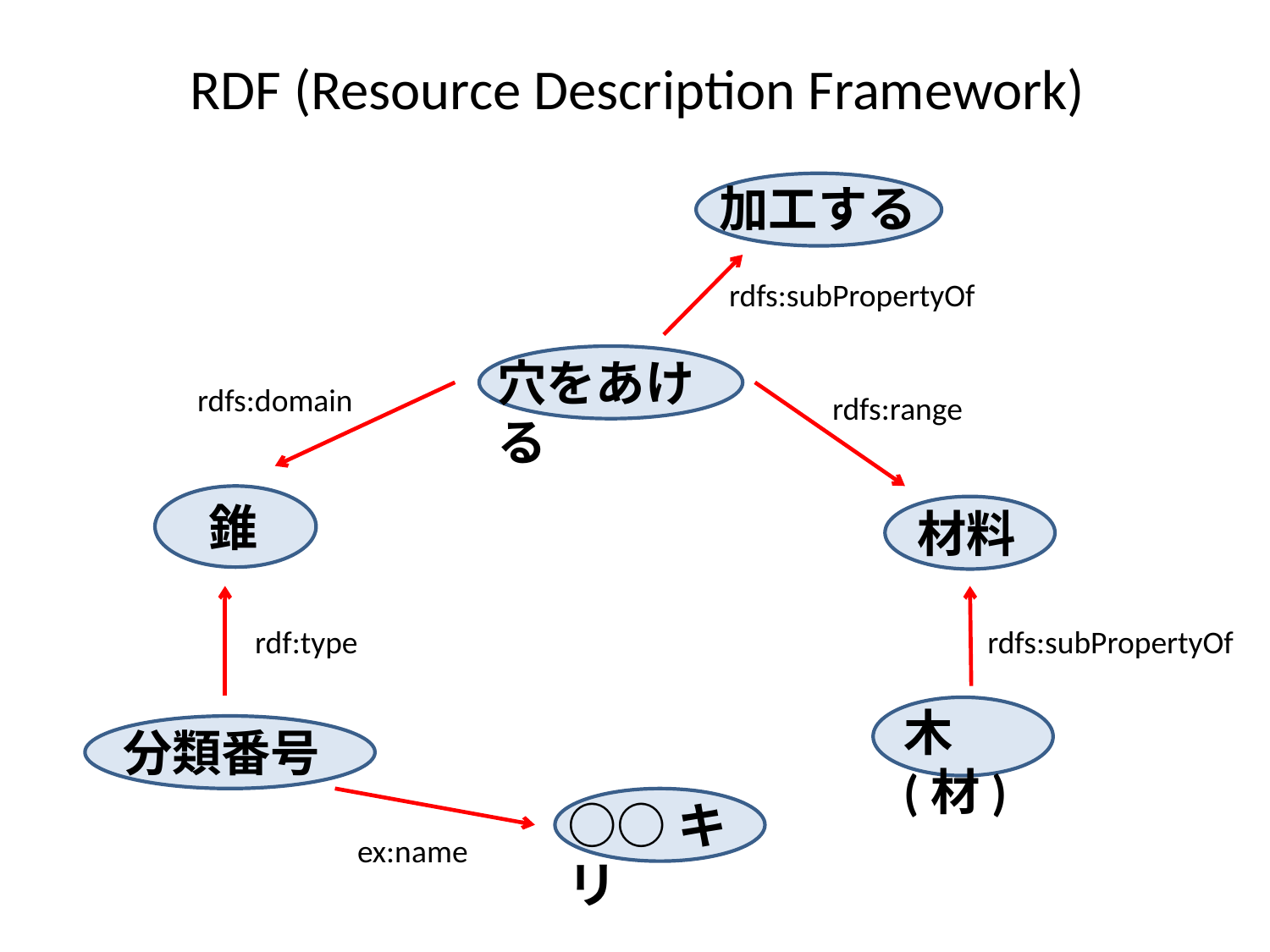

# RDF (Resource Description Framework)
加工する

rdfs:subPropertyOf

穴をあける
rdfs:domain
rdfs:range

錐

材料
rdf:type
rdfs:subPropertyOf
木(材)

分類番号

○○キリ
ex:name